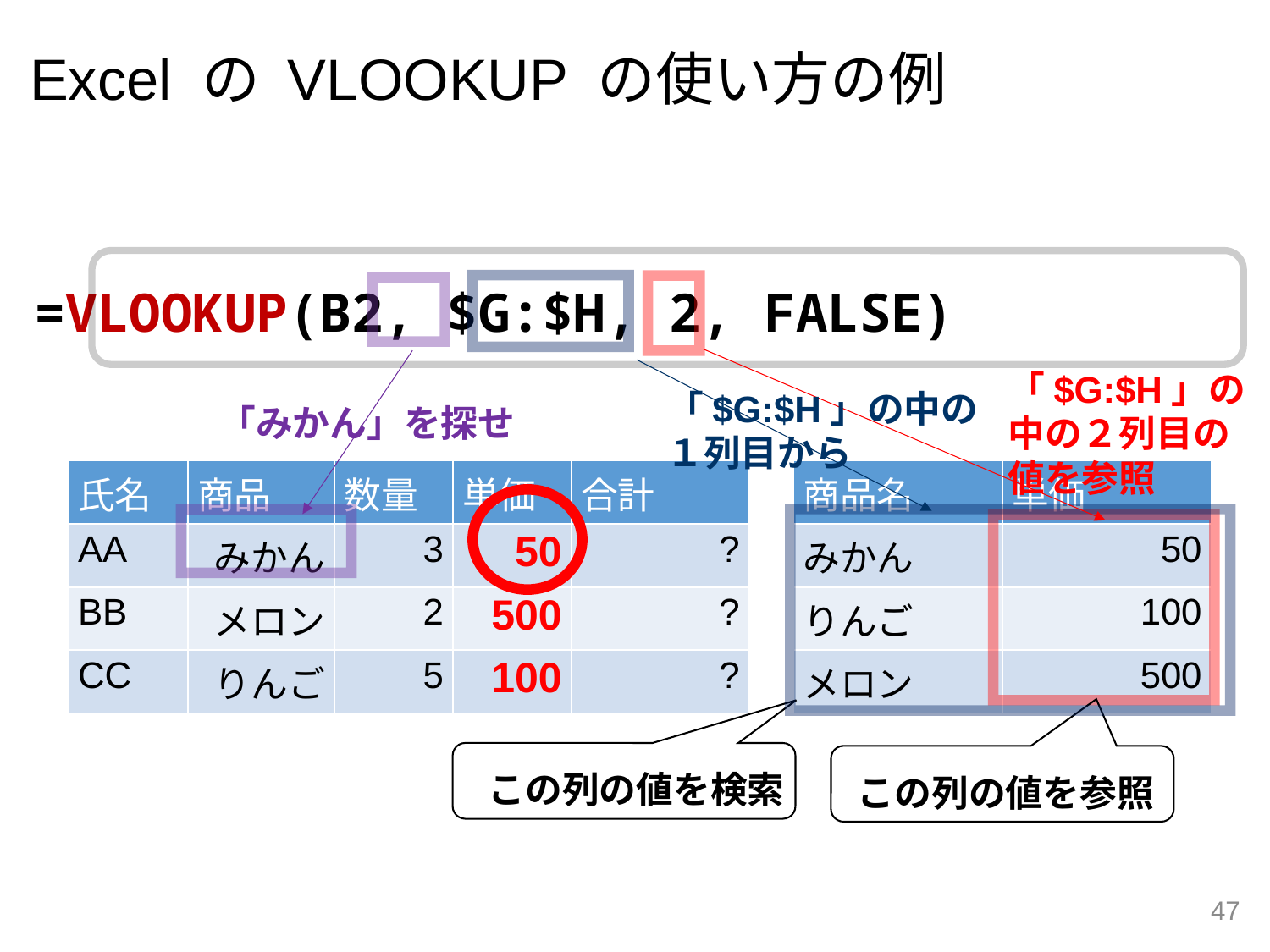

# Excel の VLOOKUP の使い方の例

=VLOOKUP(B2, $G:$H, 2, FALSE)

「$G:$H」の
中の２列目の
値を参照
「$G:$H」の中の
１列目から
「みかん」を探せ
| 氏名 | 商品 | 数量 | 単価 | 合計 |
| --- | --- | --- | --- | --- |
| AA | みかん | 3 | 50 | ? |
| BB | メロン | 2 | 500 | ? |
| CC | りんご | 5 | 100 | ? |
| 商品名 | 単価 |
| --- | --- |
| みかん | 50 |
| りんご | 100 |
| メロン | 500 |

この列の値を検索
この列の値を参照
47